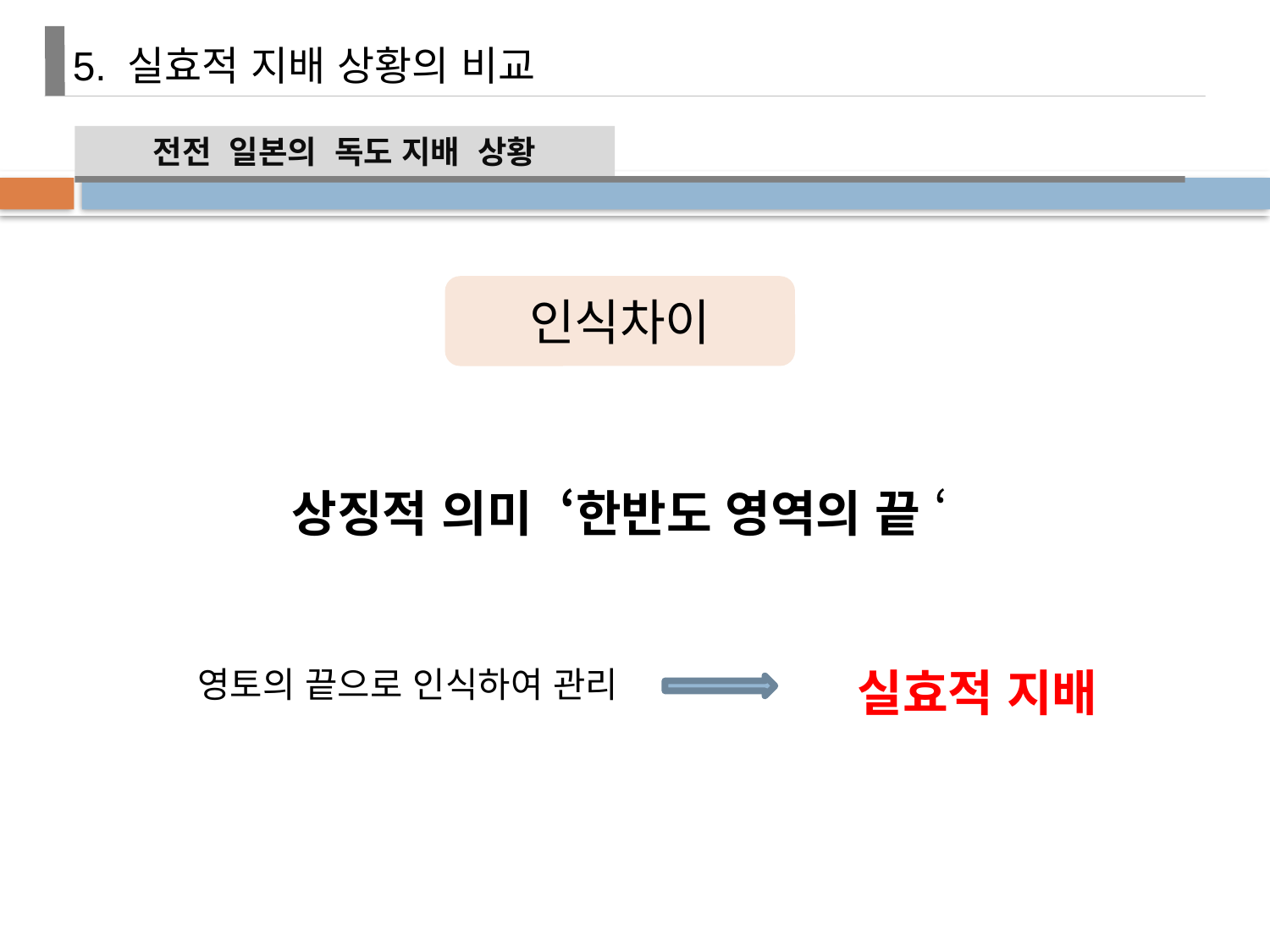

5. 실효적 지배 상황의 비교
전전  일본의  독도 지배  상황

인식차이
상징적 의미  ‘한반도 영역의 끝 ‘
영토의 끝으로 인식하여 관리
실효적 지배